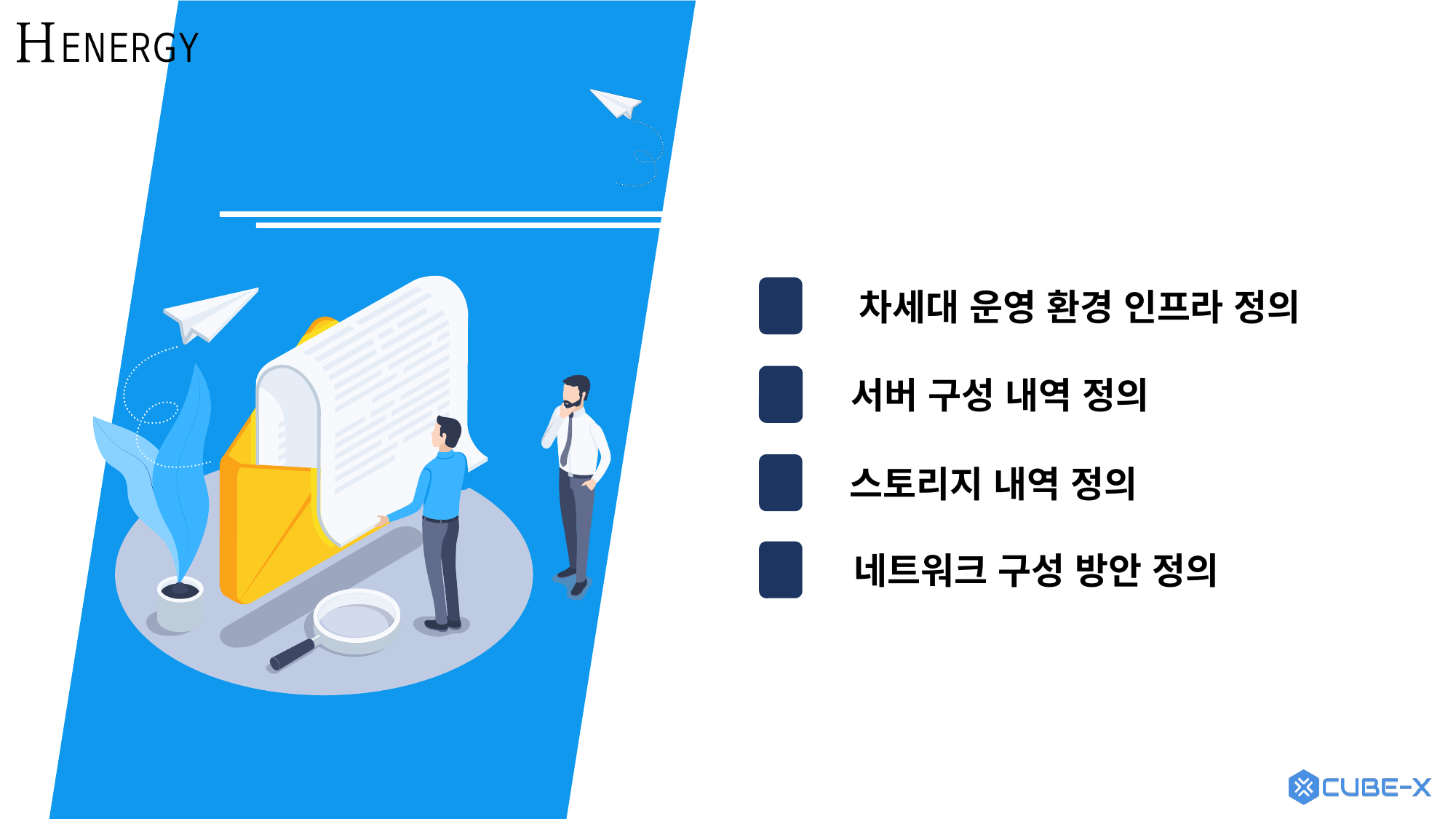

1.
차세대 운영 환경 인프라 정의
2.
서버 구성 내역 정의
3.
스토리지 내역 정의
4.
네트워크 구성 방안 정의